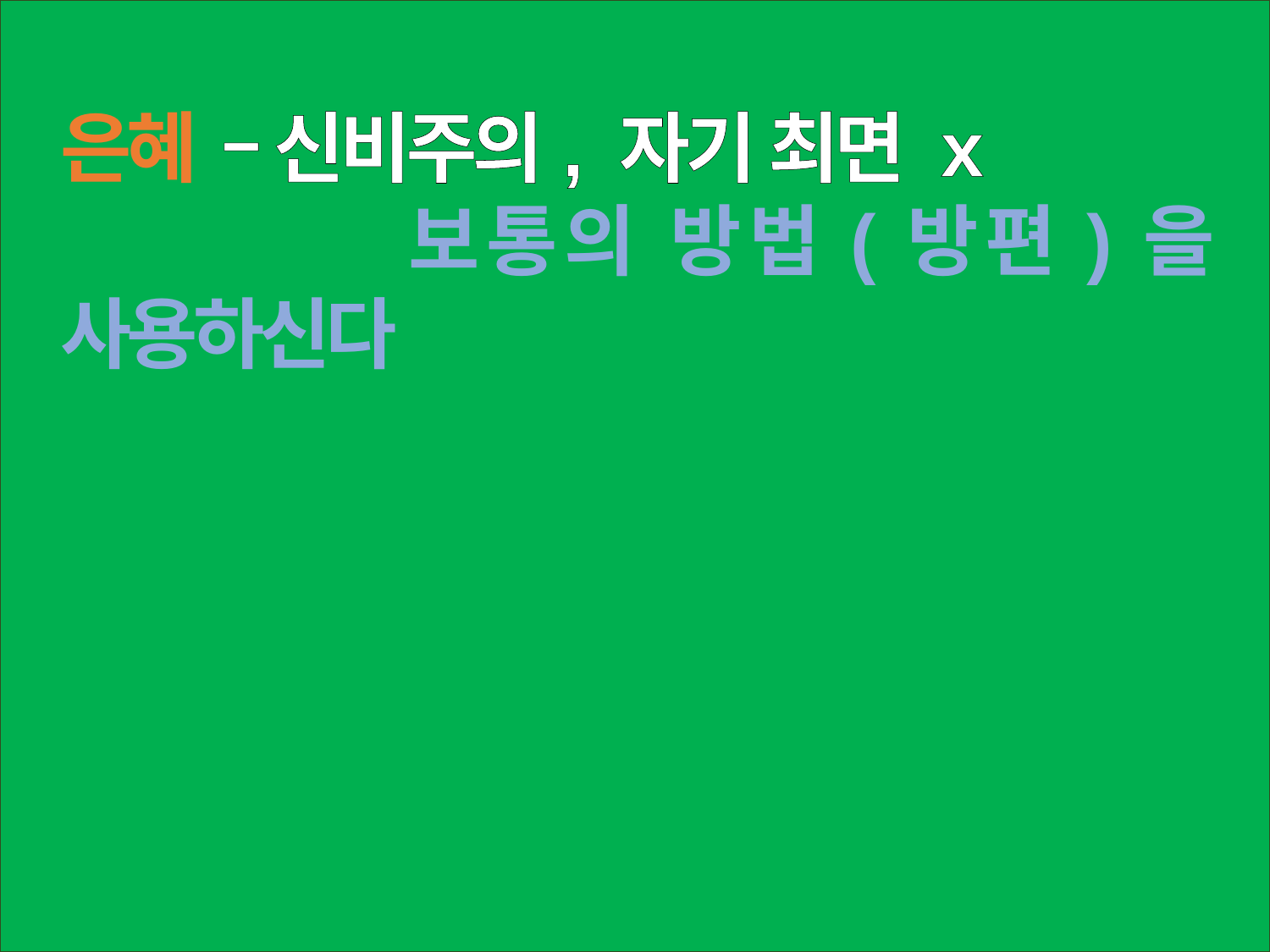

은혜 – 신비주의, 자기 최면 x
           보통의 방법(방편)을 사용하신다